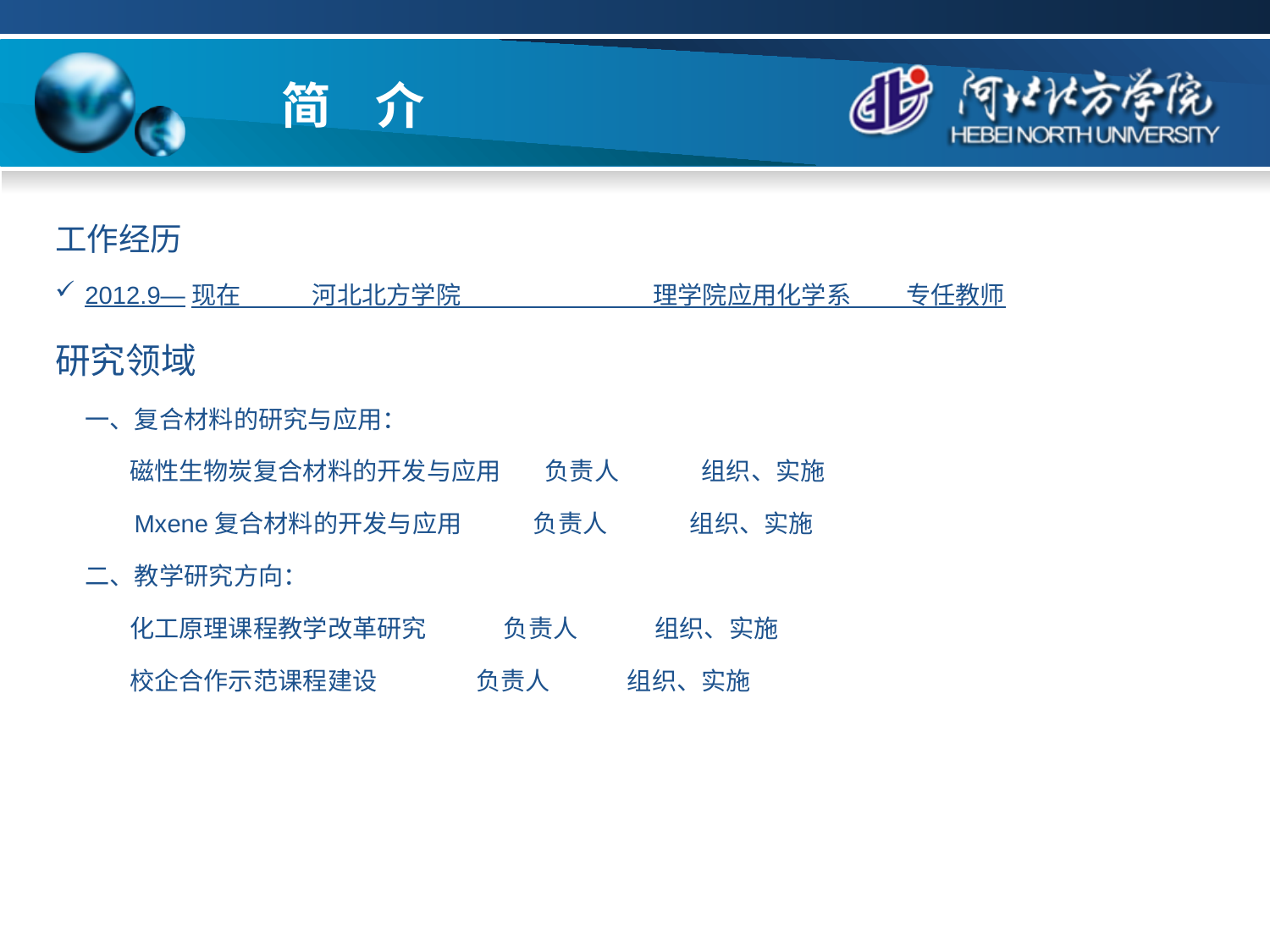

简    介
工作经历
2012.9—现在             河北北方学院                                   理学院应用化学系          专任教师
研究领域
一、复合材料的研究与应用：
       磁性生物炭复合材料的开发与应用        负责人               组织、实施
       Mxene复合材料的开发与应用             负责人               组织、实施
二、教学研究方向：
       化工原理课程教学改革研究              负责人              组织、实施
       校企合作示范课程建设                  负责人              组织、实施